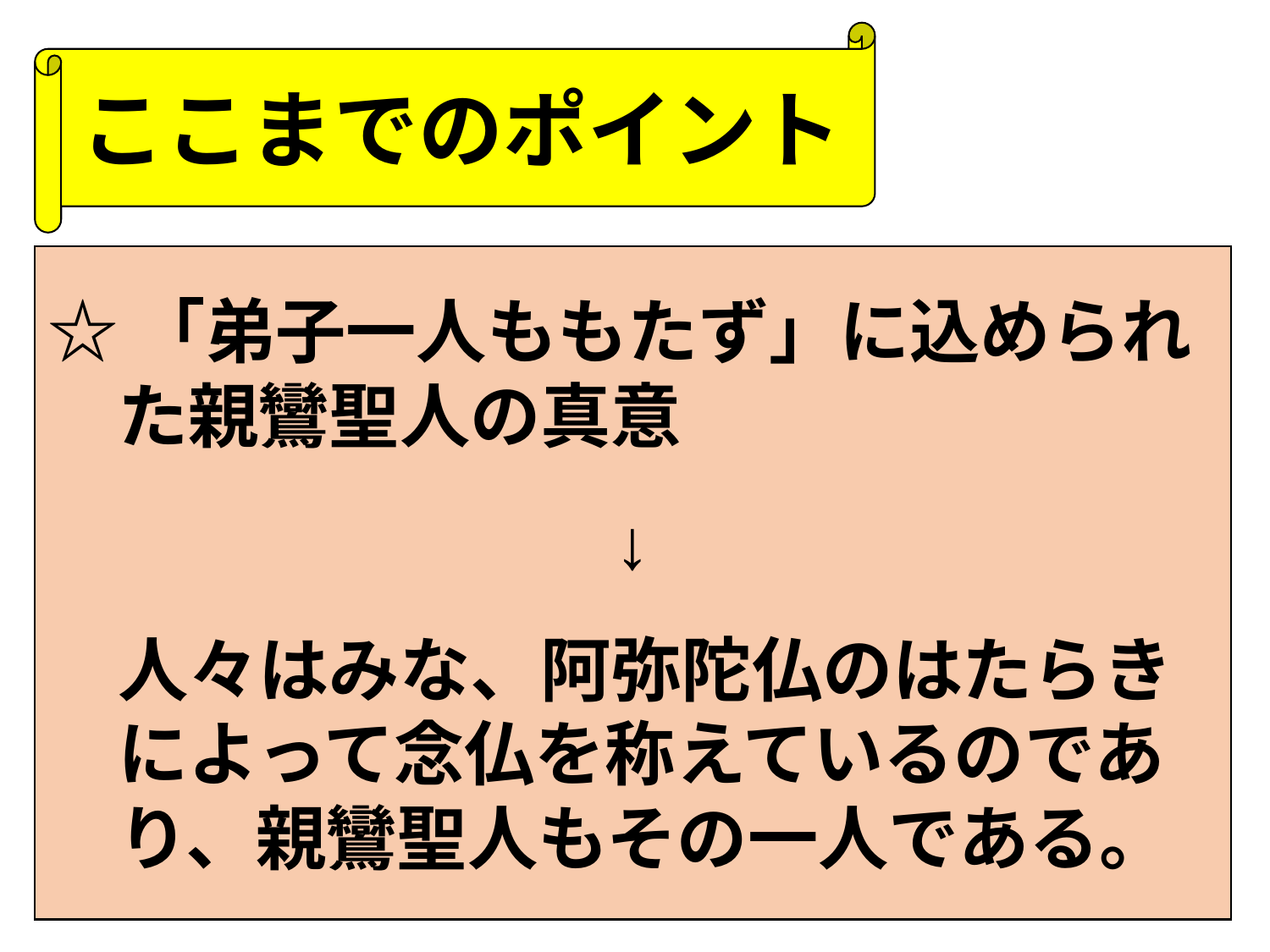

ここまでのポイント

☆「弟子一人ももたず」に込められ
　た親鸞聖人の真意

↓

　人々はみな、阿弥陀仏のはたらき
　によって念仏を称えているのであ
　り、親鸞聖人もその一人である。